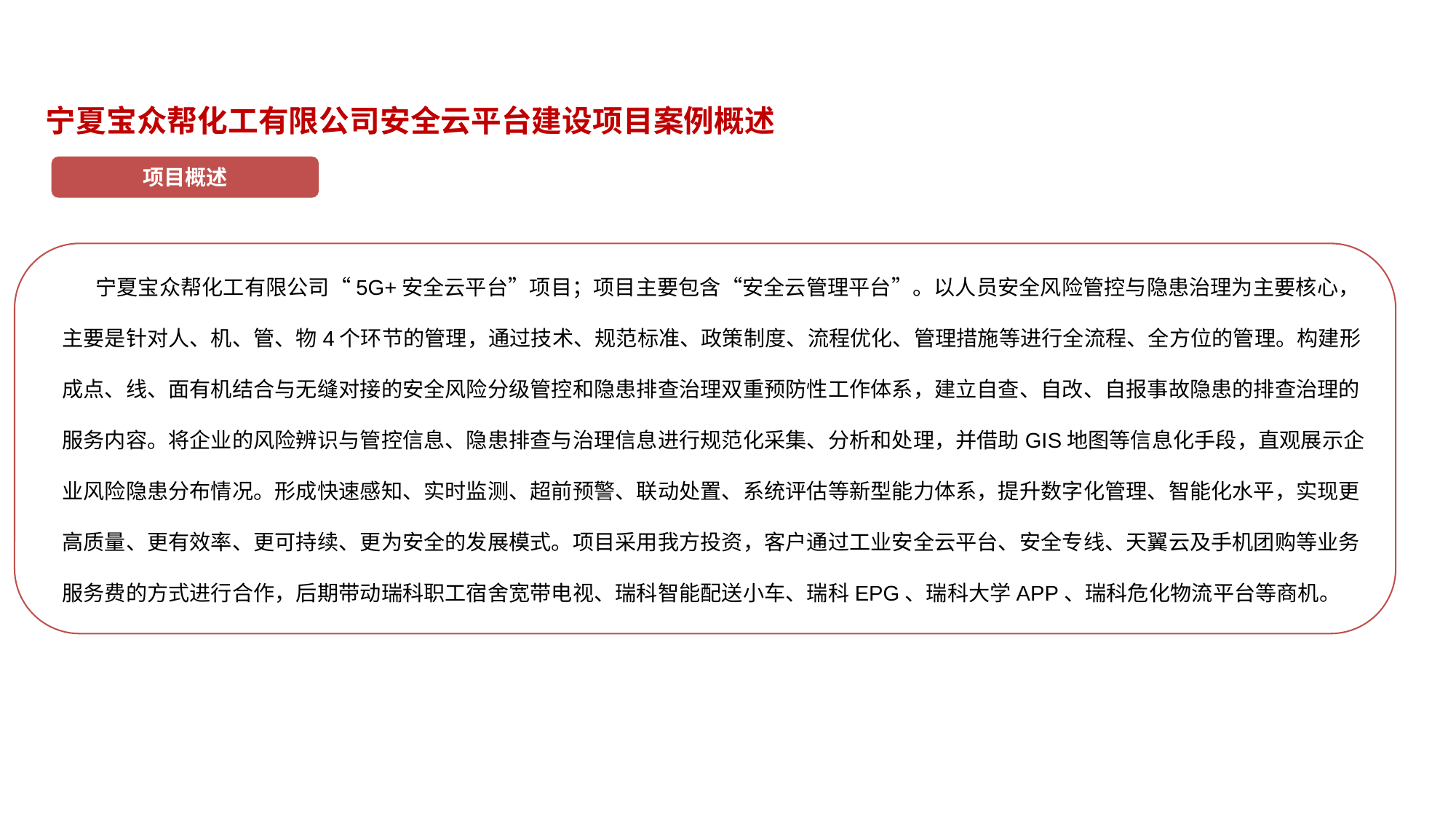

宁夏宝众帮化工有限公司安全云平台建设项目案例概述
项目概述

      宁夏宝众帮化工有限公司“5G+安全云平台”项目；项目主要包含“安全云管理平台”。以人员安全风险管控与隐患治理为主要核心，主要是针对人、机、管、物4个环节的管理，通过技术、规范标准、政策制度、流程优化、管理措施等进行全流程、全方位的管理。构建形成点、线、面有机结合与无缝对接的安全风险分级管控和隐患排查治理双重预防性工作体系，建立自查、自改、自报事故隐患的排查治理的服务内容。将企业的风险辨识与管控信息、隐患排查与治理信息进行规范化采集、分析和处理，并借助GIS地图等信息化手段，直观展示企业风险隐患分布情况。形成快速感知、实时监测、超前预警、联动处置、系统评估等新型能力体系，提升数字化管理、智能化水平，实现更高质量、更有效率、更可持续、更为安全的发展模式。项目采用我方投资，客户通过工业安全云平台、安全专线、天翼云及手机团购等业务服务费的方式进行合作，后期带动瑞科职工宿舍宽带电视、瑞科智能配送小车、瑞科EPG、瑞科大学APP、瑞科危化物流平台等商机。